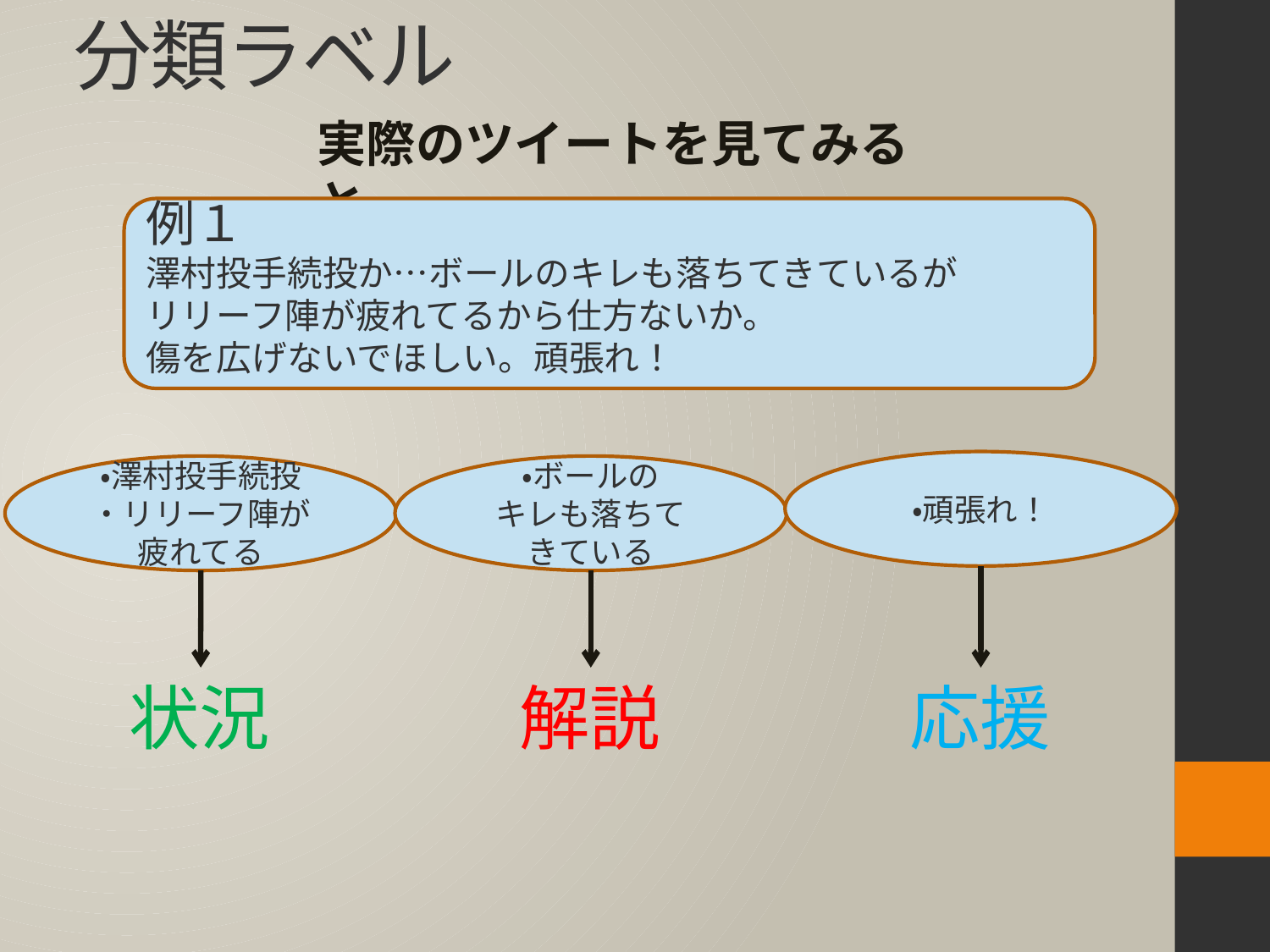

# 分類ラベル
実際のツイートを見てみると。。

例１
澤村投手続投か…ボールのキレも落ちてきているが
リリーフ陣が疲れてるから仕方ないか。
傷を広げないでほしい。頑張れ！

・頑張れ！
・澤村投手続投
・リリーフ陣が
疲れてる
・ボールの
キレも落ちて
きている
状況
解説
応援